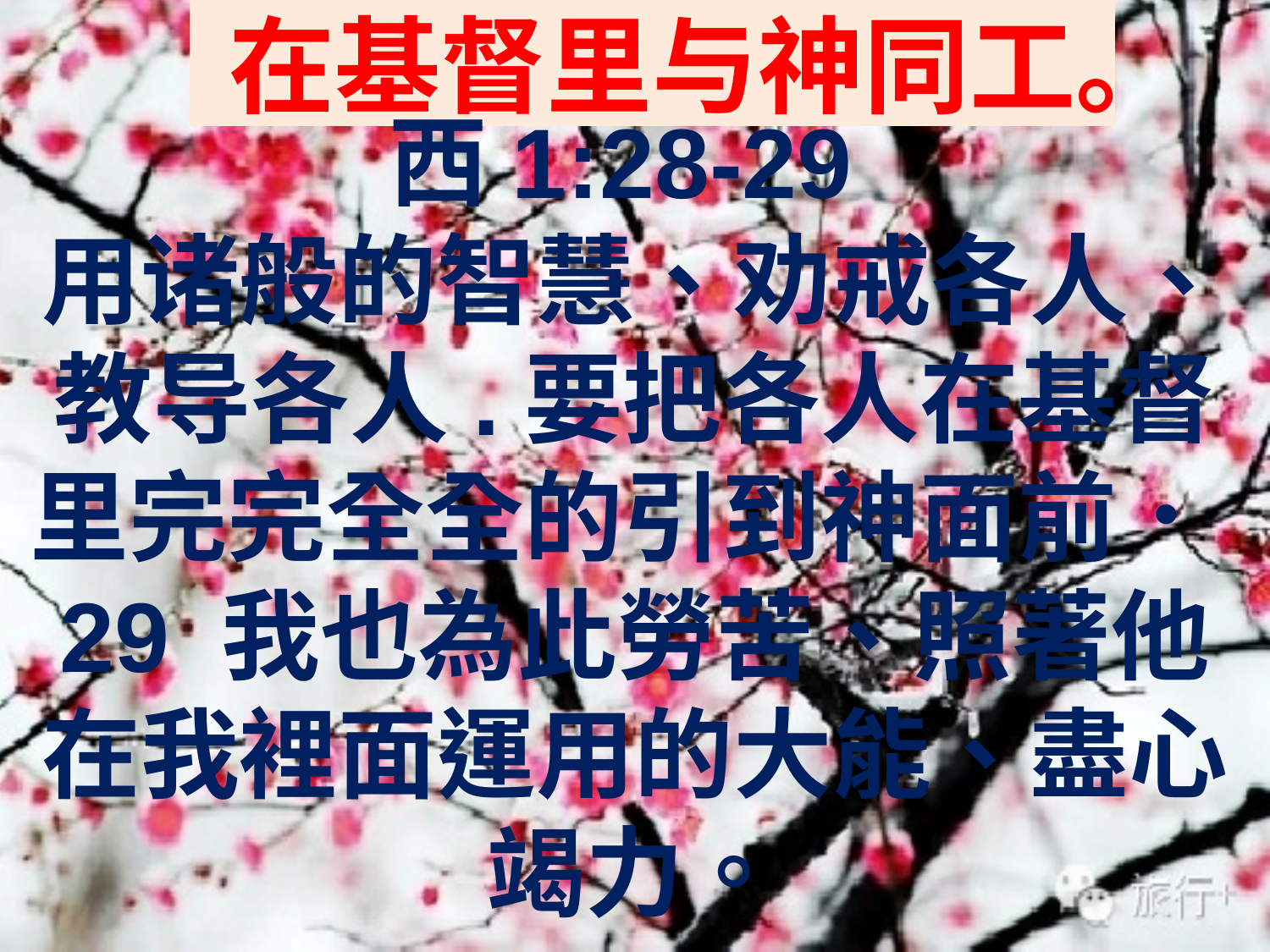

在基督里与神同工。
西1:28-29
用诸般的智慧、劝戒各人、教导各人.要把各人在基督里完完全全的引到神面前．29 我也為此勞苦、照著他在我裡面運用的大能、盡心竭力。